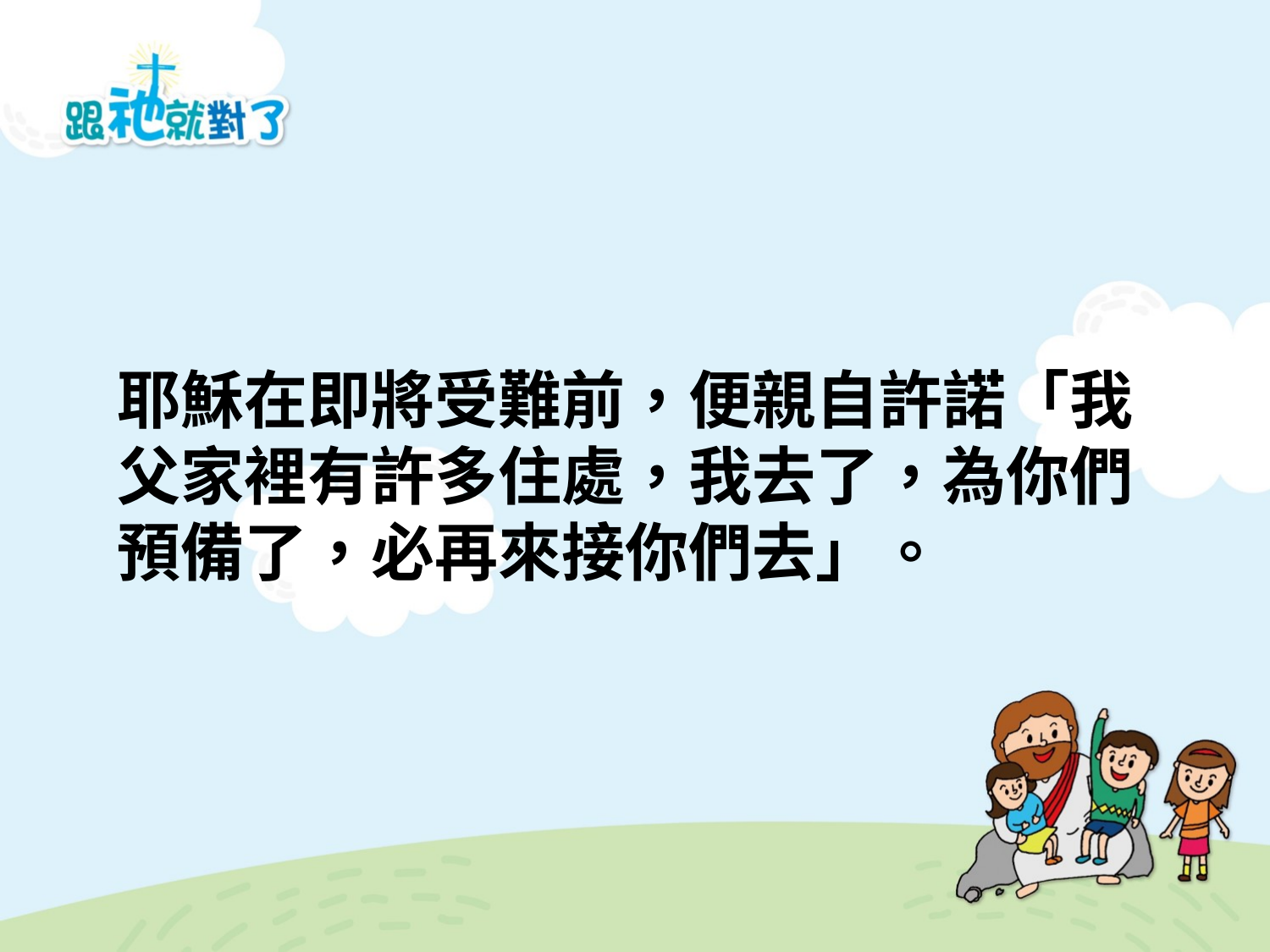

耶穌在即將受難前，便親自許諾「我父家裡有許多住處，我去了，為你們預備了，必再來接你們去」。